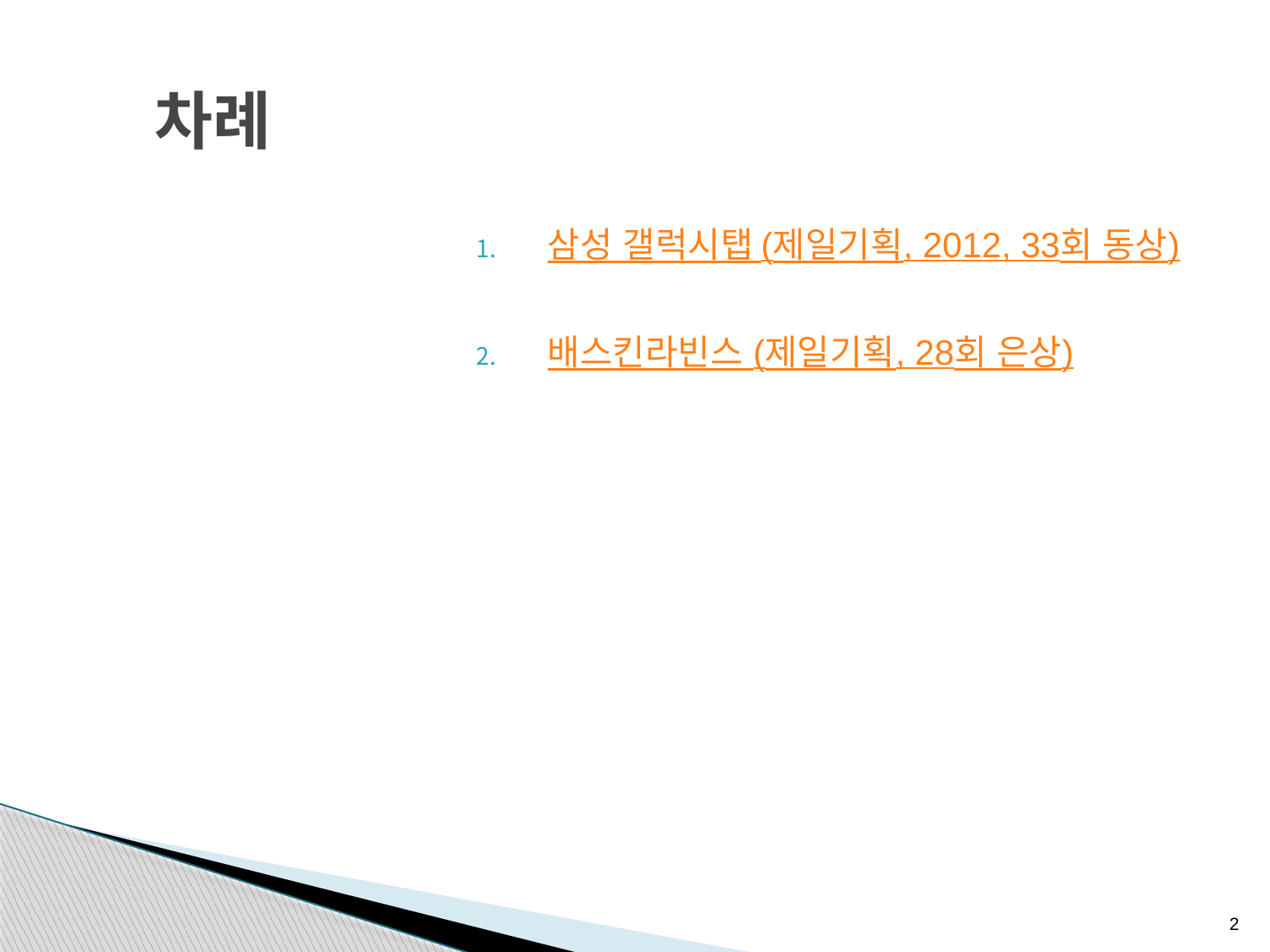

# 차례
삼성 갤럭시탭 (제일기획, 2012, 33회 동상)

배스킨라빈스 (제일기획, 28회 은상)

2